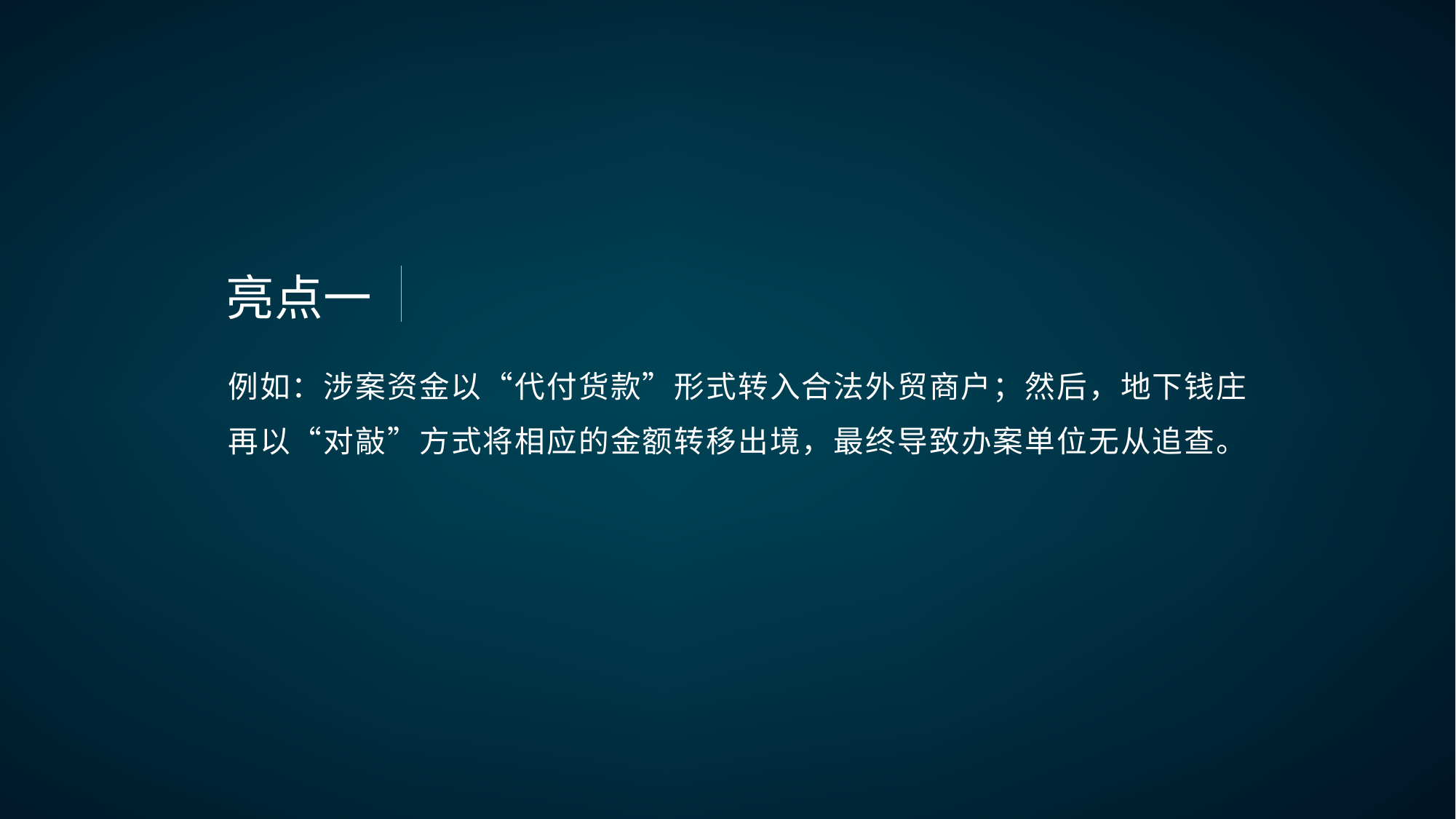

亮点一
例如：涉案资金以“代付货款”形式转入合法外贸商户；然后，地下钱庄再以“对敲”方式将相应的金额转移出境，最终导致办案单位无从追查。